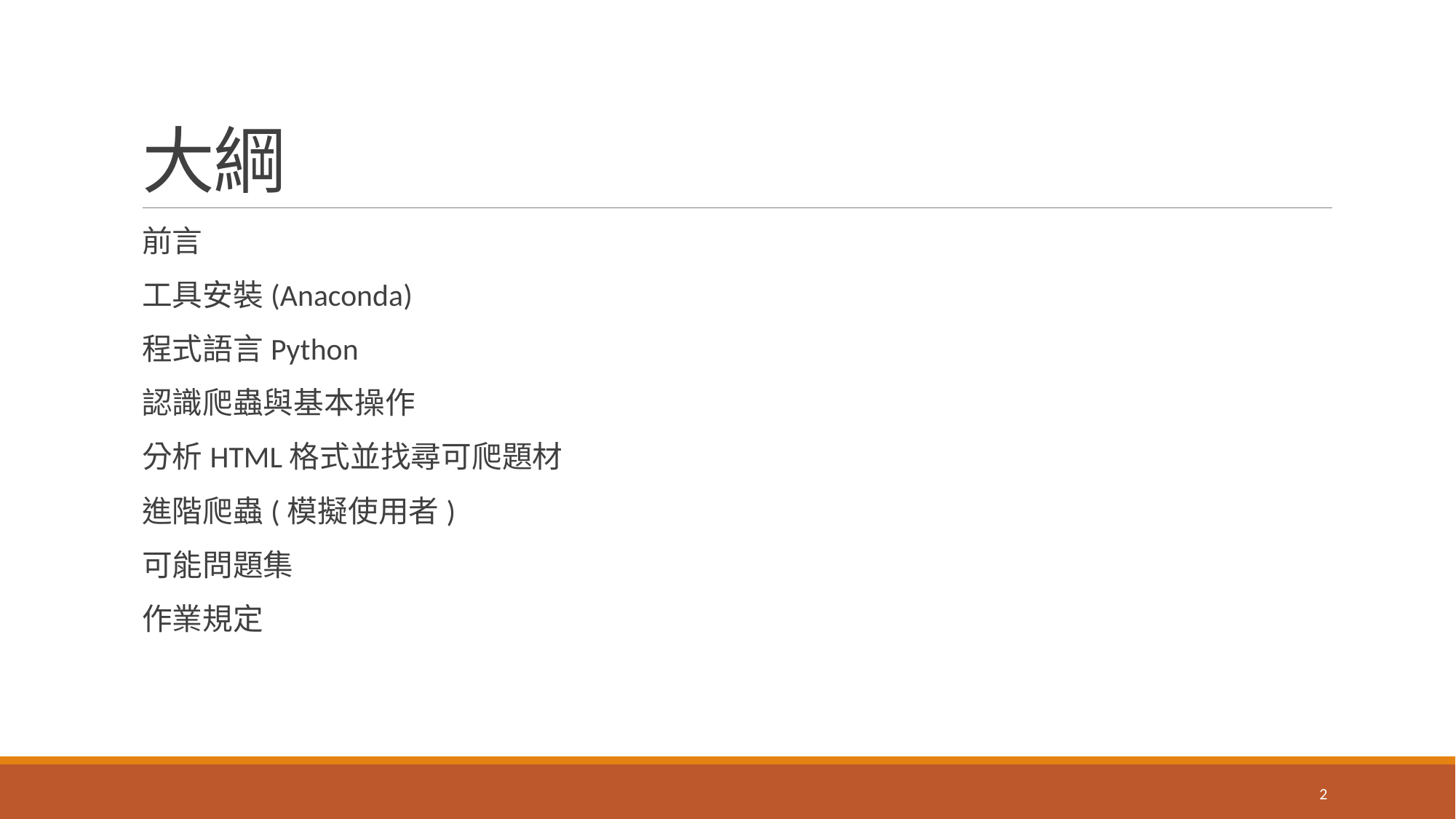

# 大綱
前言
工具安裝(Anaconda)
程式語言Python
認識爬蟲與基本操作
分析HTML格式並找尋可爬題材
進階爬蟲(模擬使用者)
可能問題集
作業規定
2